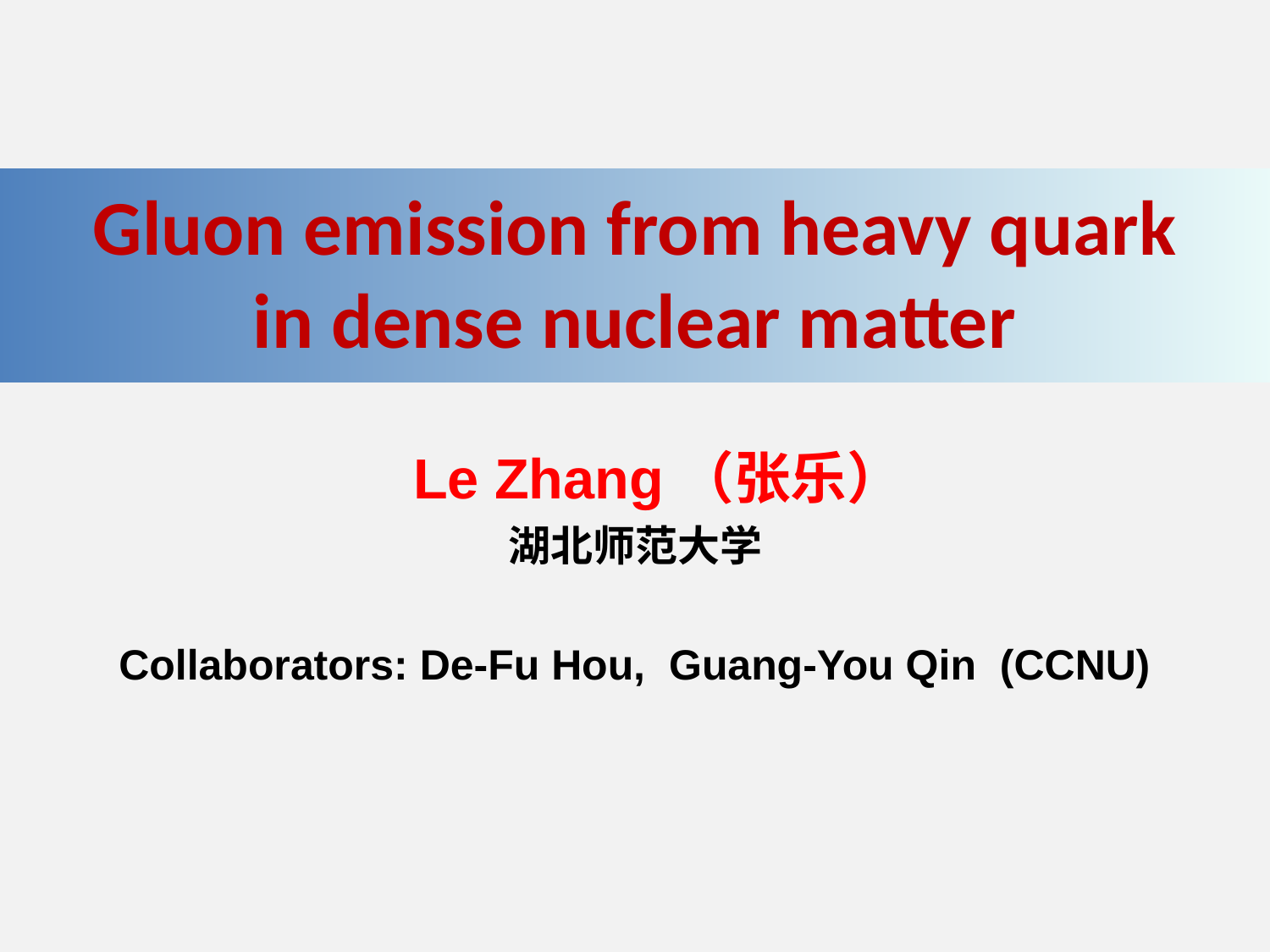

# Gluon emission from heavy quark in dense nuclear matter

   Le Zhang（张乐）
湖北师范大学

Collaborators: De-Fu Hou,  Guang-You Qin  (CCNU)